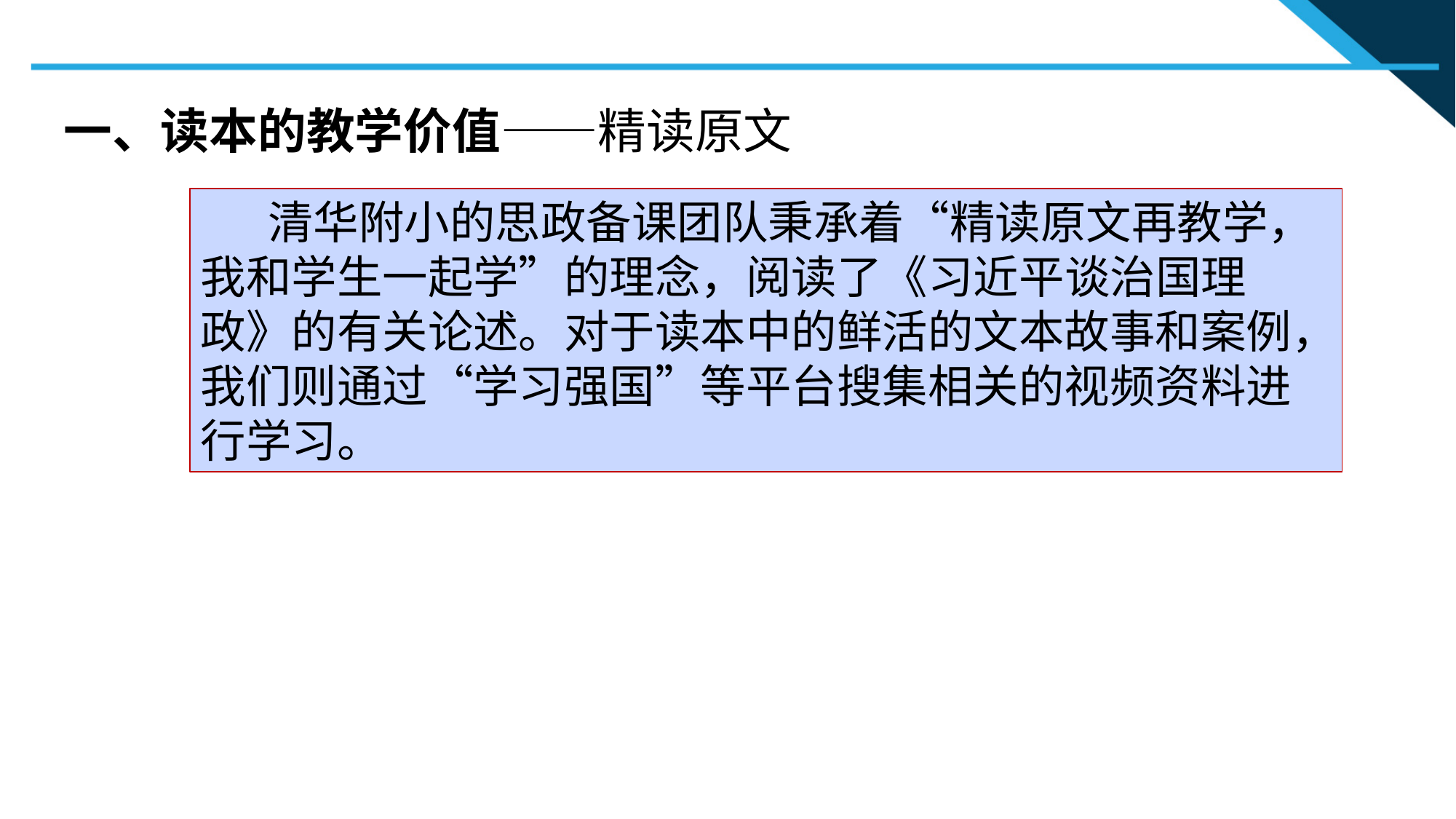

一、读本的教学价值——精读原文

  清华附小的思政备课团队秉承着“精读原文再教学，我和学生一起学”的理念，阅读了《习近平谈治国理政》的有关论述。对于读本中的鲜活的文本故事和案例，我们则通过“学习强国”等平台搜集相关的视频资料进行学习。